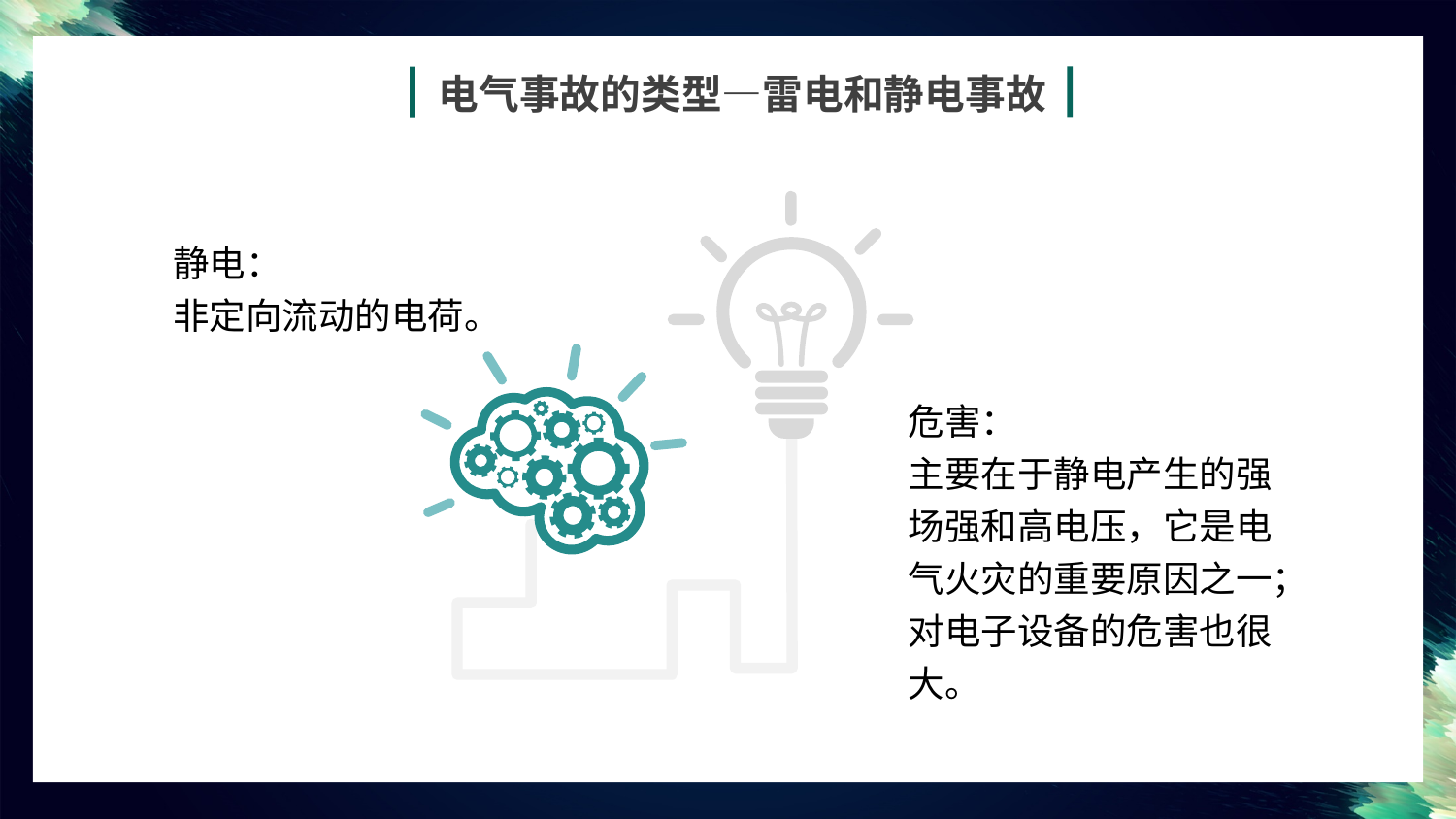

电气事故的类型—雷电和静电事故

静电：
非定向流动的电荷。

危害：
主要在于静电产生的强场强和高电压，它是电气火灾的重要原因之一；对电子设备的危害也很大。